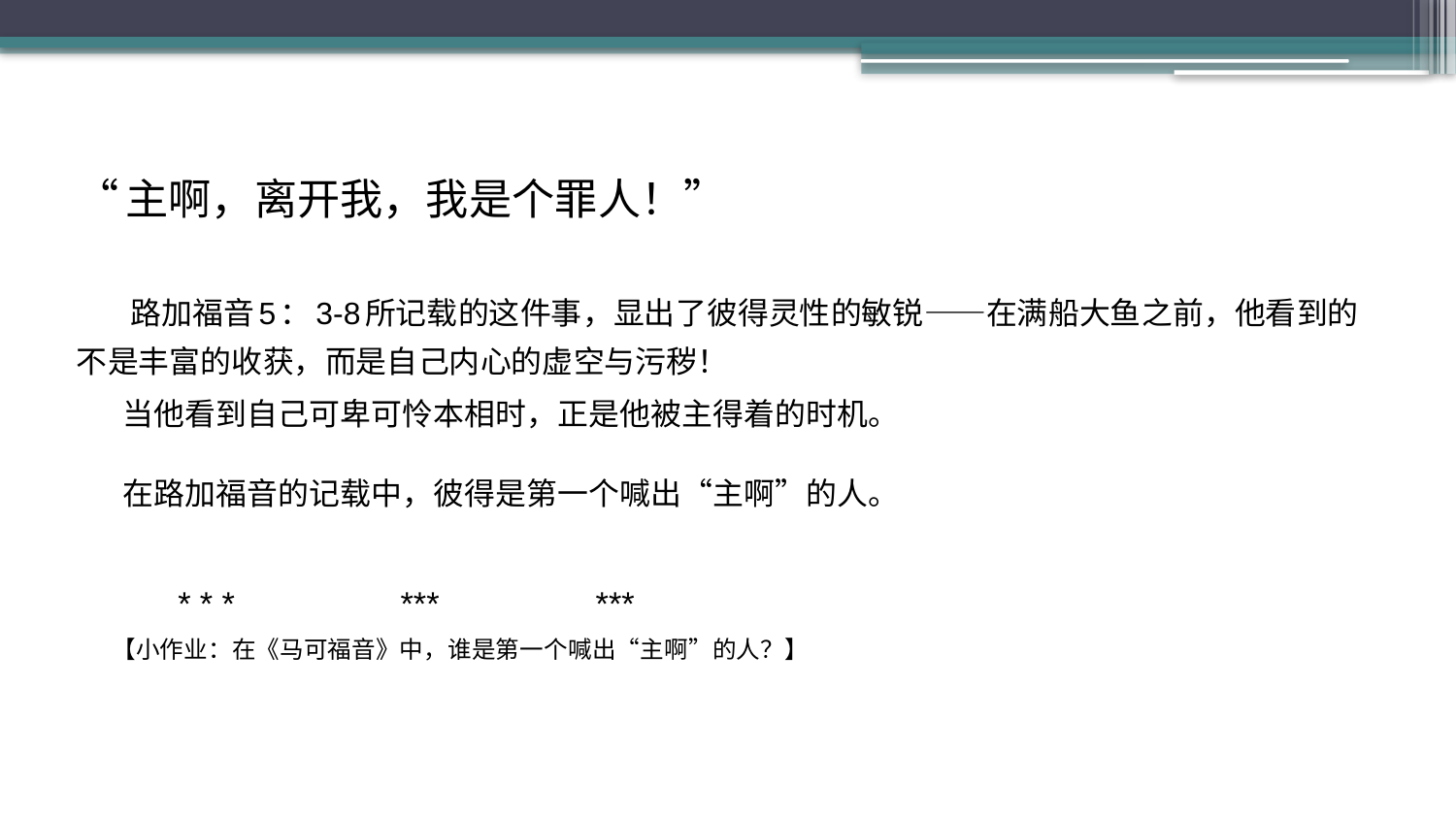

“主啊，离开我，我是个罪人！”

       路加福音5：3-8所记载的这件事，显出了彼得灵性的敏锐——在满船大鱼之前，他看到的不是丰富的收获，而是自己内心的虚空与污秽！
      当他看到自己可卑可怜本相时，正是他被主得着的时机。

      在路加福音的记载中，彼得是第一个喊出“主啊”的人。

           * * *                  ***                 ***
      【小作业：在《马可福音》中，谁是第一个喊出“主啊”的人？】